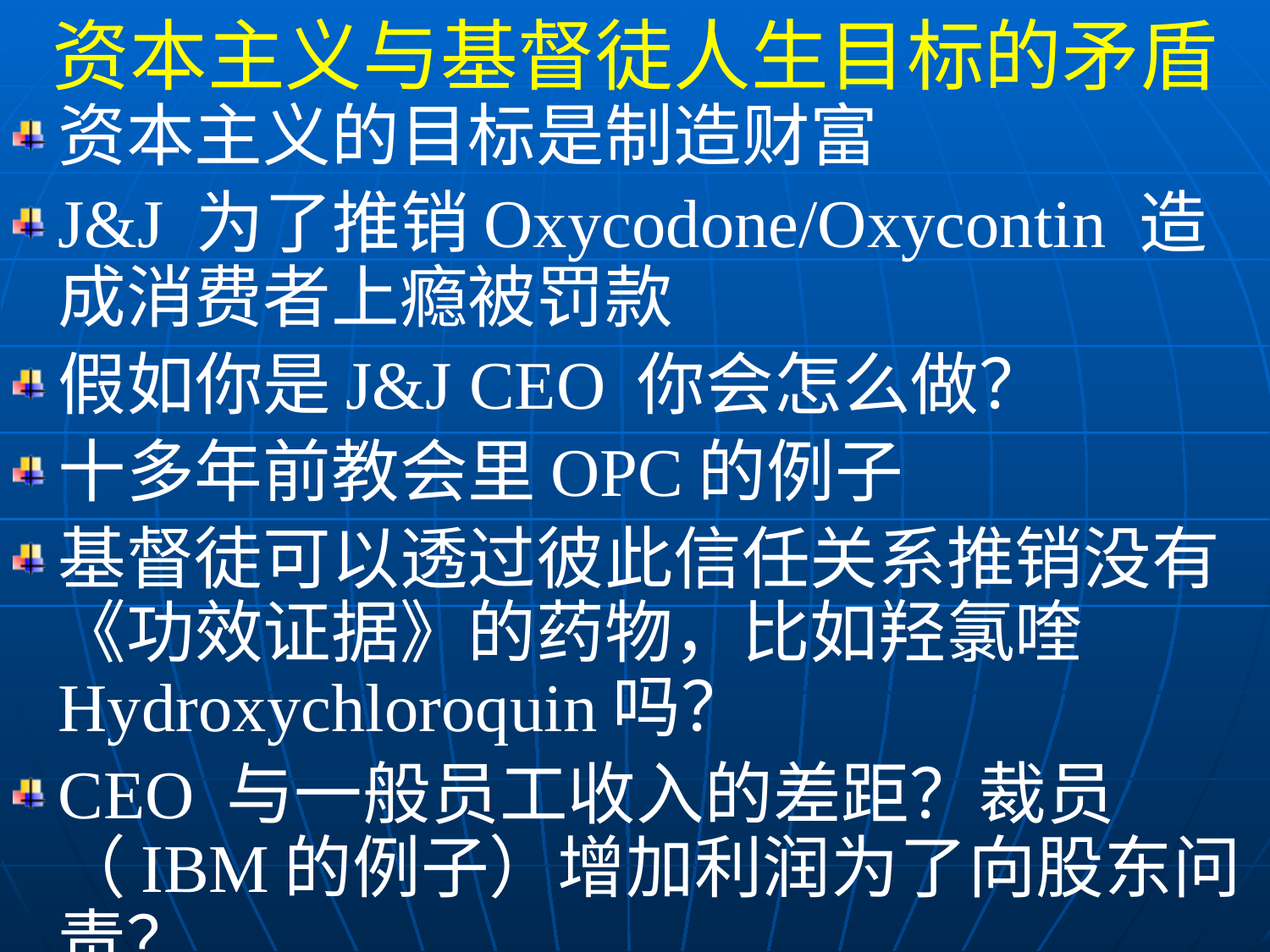

资本主义与基督徒人生目标的矛盾
资本主义的目标是制造财富
J&J 为了推销Oxycodone/Oxycontin 造成消费者上瘾被罚款
假如你是J&J CEO 你会怎么做？
十多年前教会里OPC的例子
基督徒可以透过彼此信任关系推销没有《功效证据》的药物，比如羟氯喹Hydroxychloroquin吗？
CEO 与一般员工收入的差距？裁员（IBM的例子）增加利润为了向股东问责？